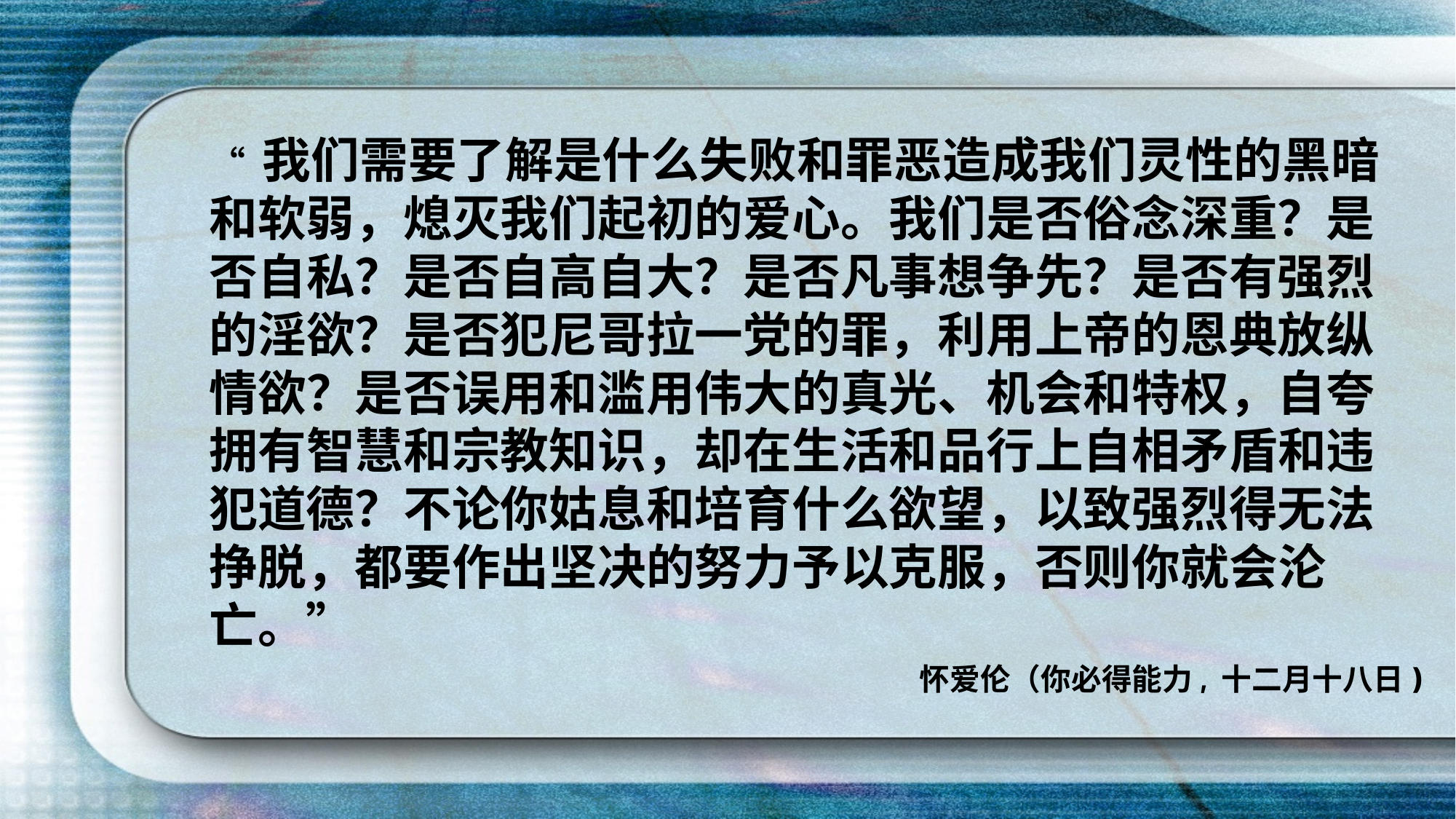

“ 我们需要了解是什么失败和罪恶造成我们灵性的黑暗和软弱，熄灭我们起初的爱心。我们是否俗念深重？是否自私？是否自高自大？是否凡事想争先？是否有强烈的淫欲？是否犯尼哥拉一党的罪，利用上帝的恩典放纵情欲？是否误用和滥用伟大的真光、机会和特权，自夸拥有智慧和宗教知识，却在生活和品行上自相矛盾和违犯道德？不论你姑息和培育什么欲望，以致强烈得无法挣脱，都要作出坚决的努力予以克服，否则你就会沦亡。”
怀爱伦（你必得能力, 十二月十八日)